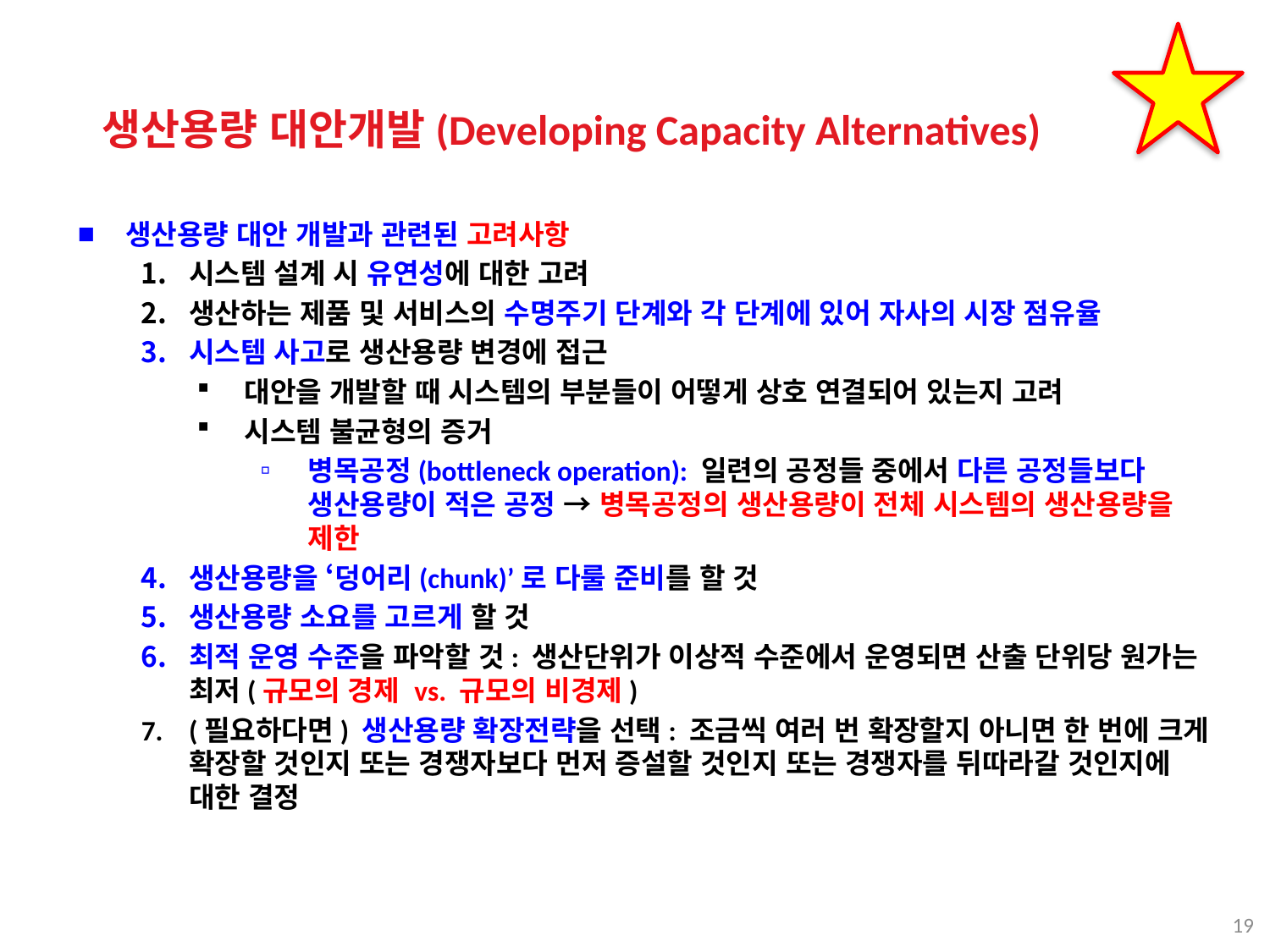

생산용량 대안개발(Developing Capacity Alternatives)
생산용량 대안 개발과 관련된 고려사항
시스템 설계 시 유연성에 대한 고려
생산하는 제품 및 서비스의 수명주기 단계와 각 단계에 있어 자사의 시장 점유율
시스템 사고로 생산용량 변경에 접근
대안을 개발할 때 시스템의 부분들이 어떻게 상호 연결되어 있는지 고려
시스템 불균형의 증거
병목공정(bottleneck operation): 일련의 공정들 중에서 다른 공정들보다 생산용량이 적은 공정 → 병목공정의 생산용량이 전체 시스템의 생산용량을 제한
생산용량을 ‘덩어리(chunk)’로 다룰 준비를 할 것
생산용량 소요를 고르게 할 것
최적 운영 수준을 파악할 것: 생산단위가 이상적 수준에서 운영되면 산출 단위당 원가는 최저(규모의 경제 vs. 규모의 비경제)
(필요하다면) 생산용량 확장전략을 선택: 조금씩 여러 번 확장할지 아니면 한 번에 크게 확장할 것인지 또는 경쟁자보다 먼저 증설할 것인지 또는 경쟁자를 뒤따라갈 것인지에 대한 결정

19